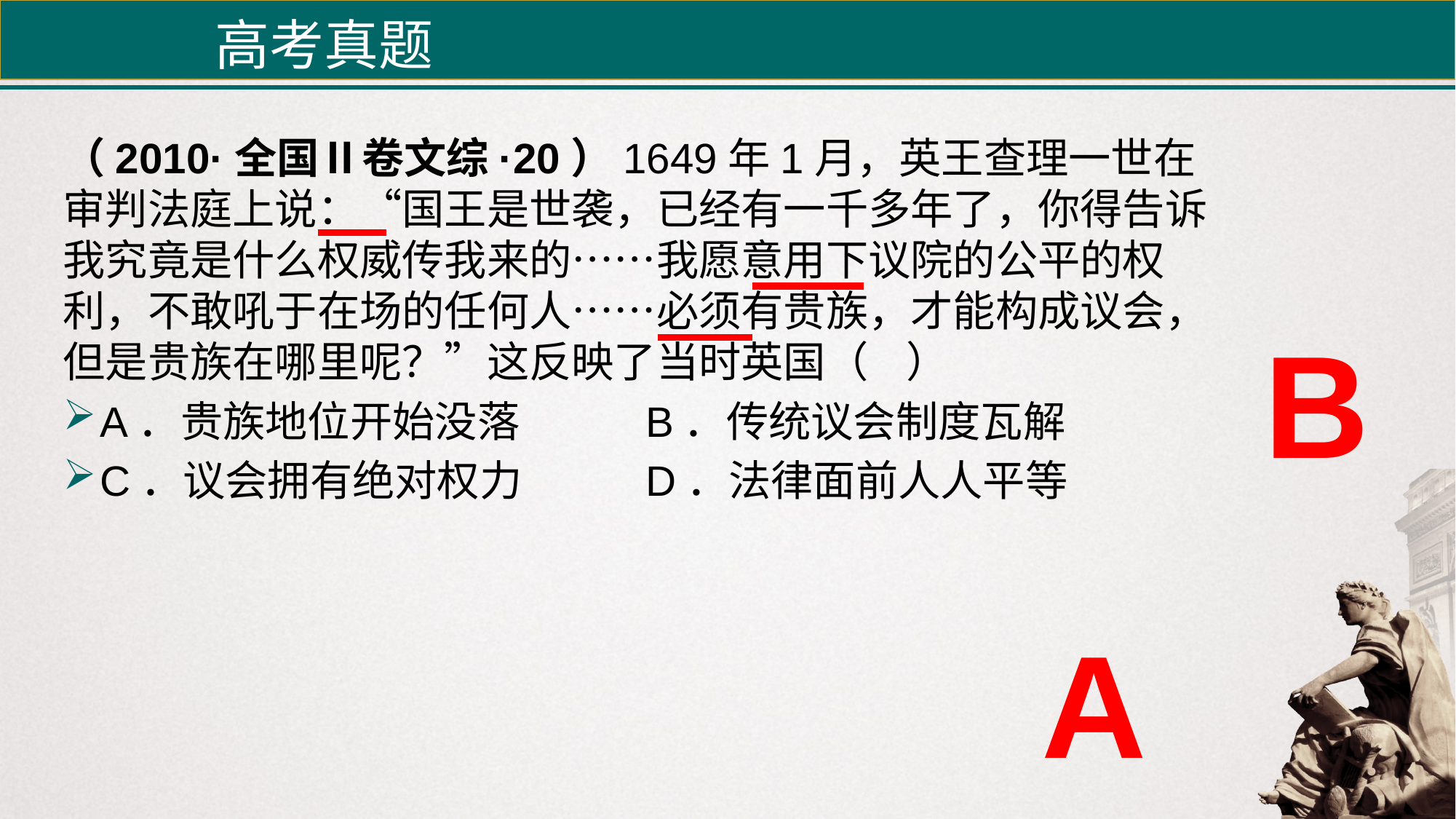

高考真题
（2010·全国Ⅱ卷文综·20）1649年1月，英王查理一世在审判法庭上说：“国王是世袭，已经有一千多年了，你得告诉我究竟是什么权威传我来的……我愿意用下议院的公平的权利，不敢吼于在场的任何人……必须有贵族，才能构成议会，但是贵族在哪里呢？”这反映了当时英国（    ）
A．贵族地位开始没落     	B．传统议会制度瓦解
C．议会拥有绝对权力     	D．法律面前人人平等

B
A